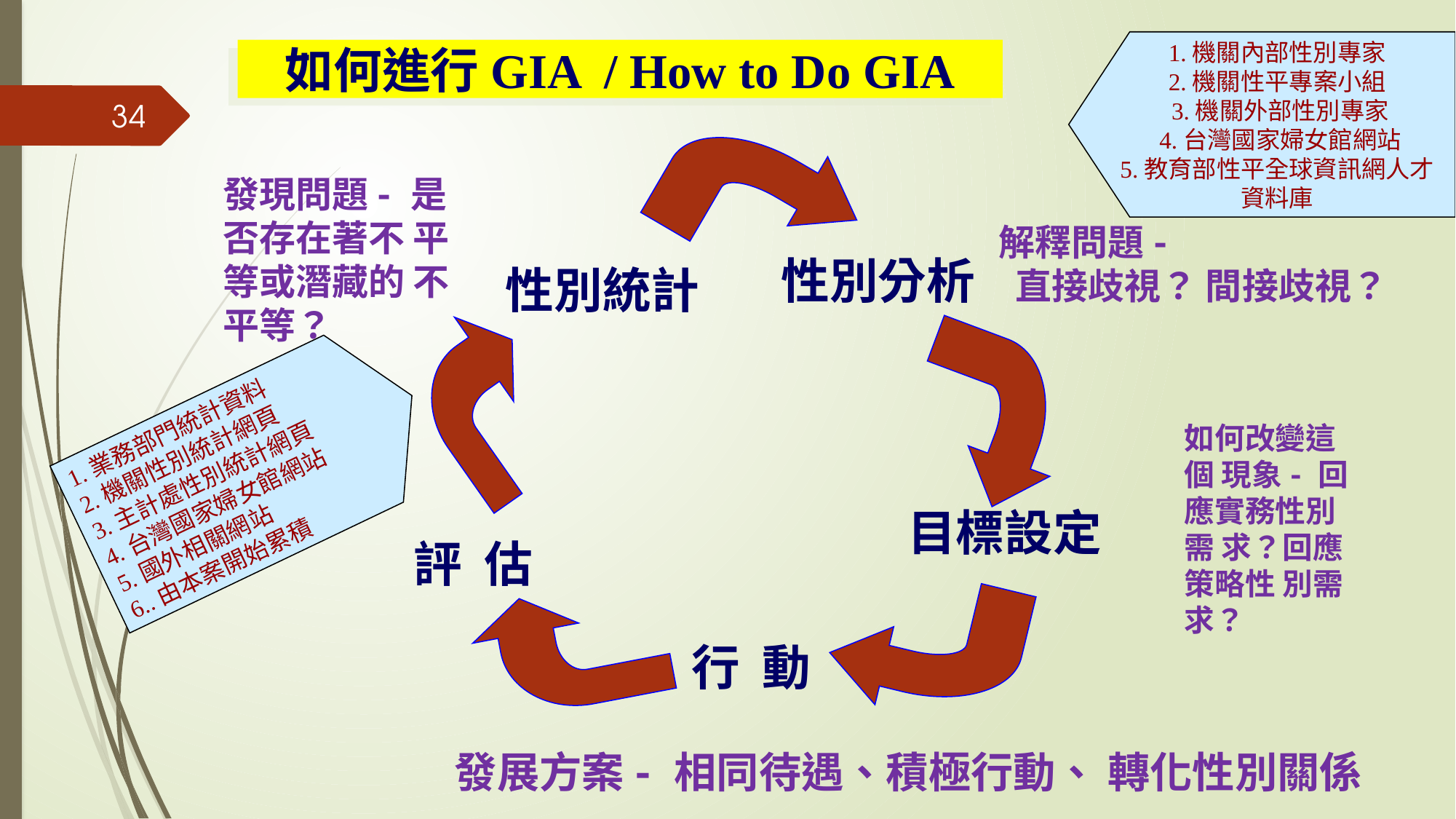

1.機關內部性別專家
2.機關性平專案小組
 3.機關外部性別專家
 4.台灣國家婦女館網站
5.教育部性平全球資訊網人才資料庫
如何進行GIA  / How to Do GIA
34

發現問題- 是否存在著不 平等或潛藏的 不平等？
解釋問題-
 直接歧視？ 間接歧視？
性別統計
性別分析

1.業務部門統計資料
2.機關性別統計網頁
3.主計處性別統計網頁
4.台灣國家婦女館網站
5.國外相關網站
6..由本案開始累積
如何改變這個 現象- 回應實務性別需 求？回應策略性 別需求？
目標設定

評  估

行  動

發展方案- 相同待遇、積極行動、 轉化性別關係